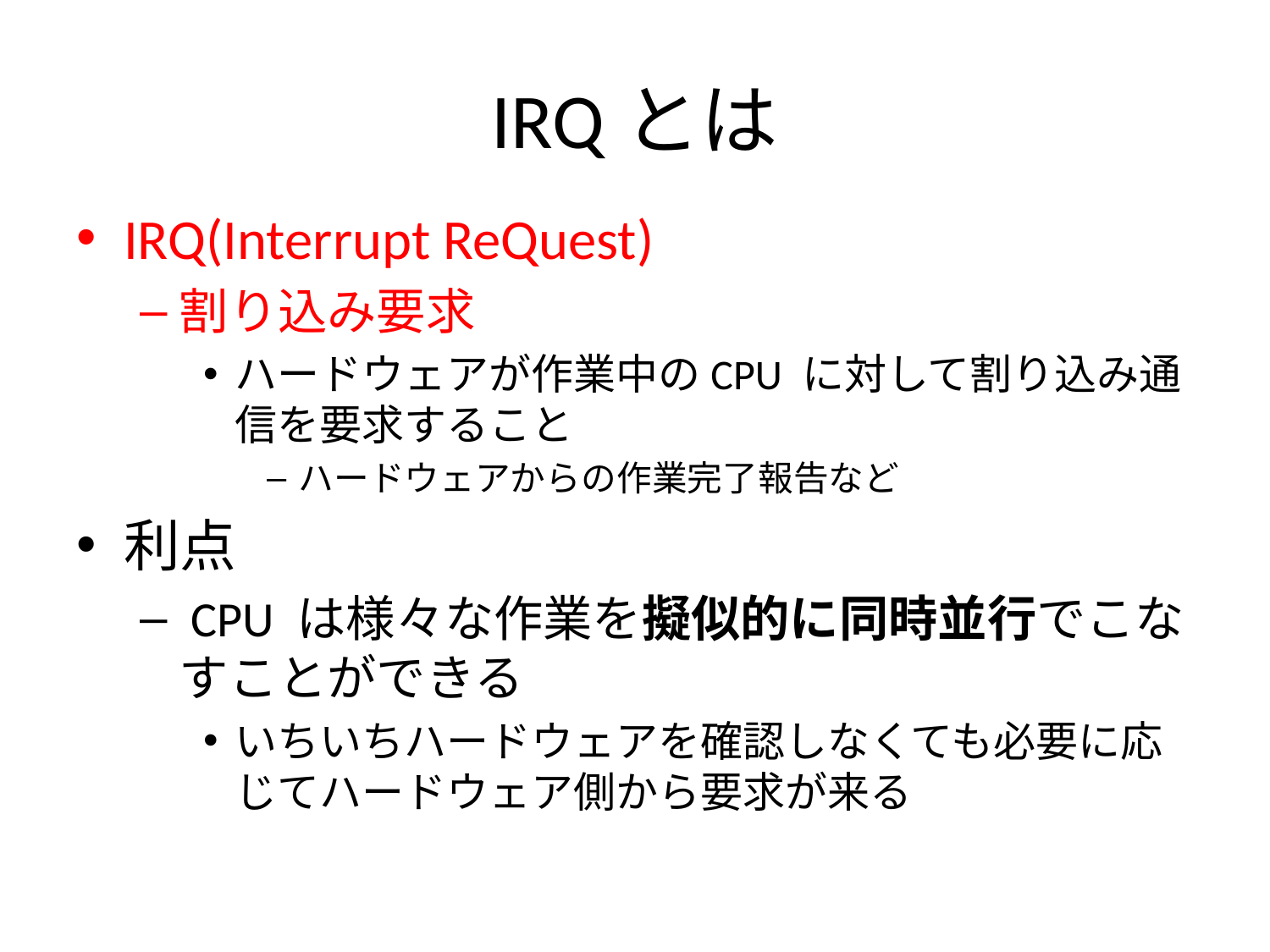

# IRQとは
IRQ(Interrupt ReQuest)
割り込み要求
ハードウェアが作業中のCPU に対して割り込み通信を要求すること
ハードウェアからの作業完了報告など
利点
 CPU は様々な作業を擬似的に同時並行でこなすことができる
いちいちハードウェアを確認しなくても必要に応じてハードウェア側から要求が来る